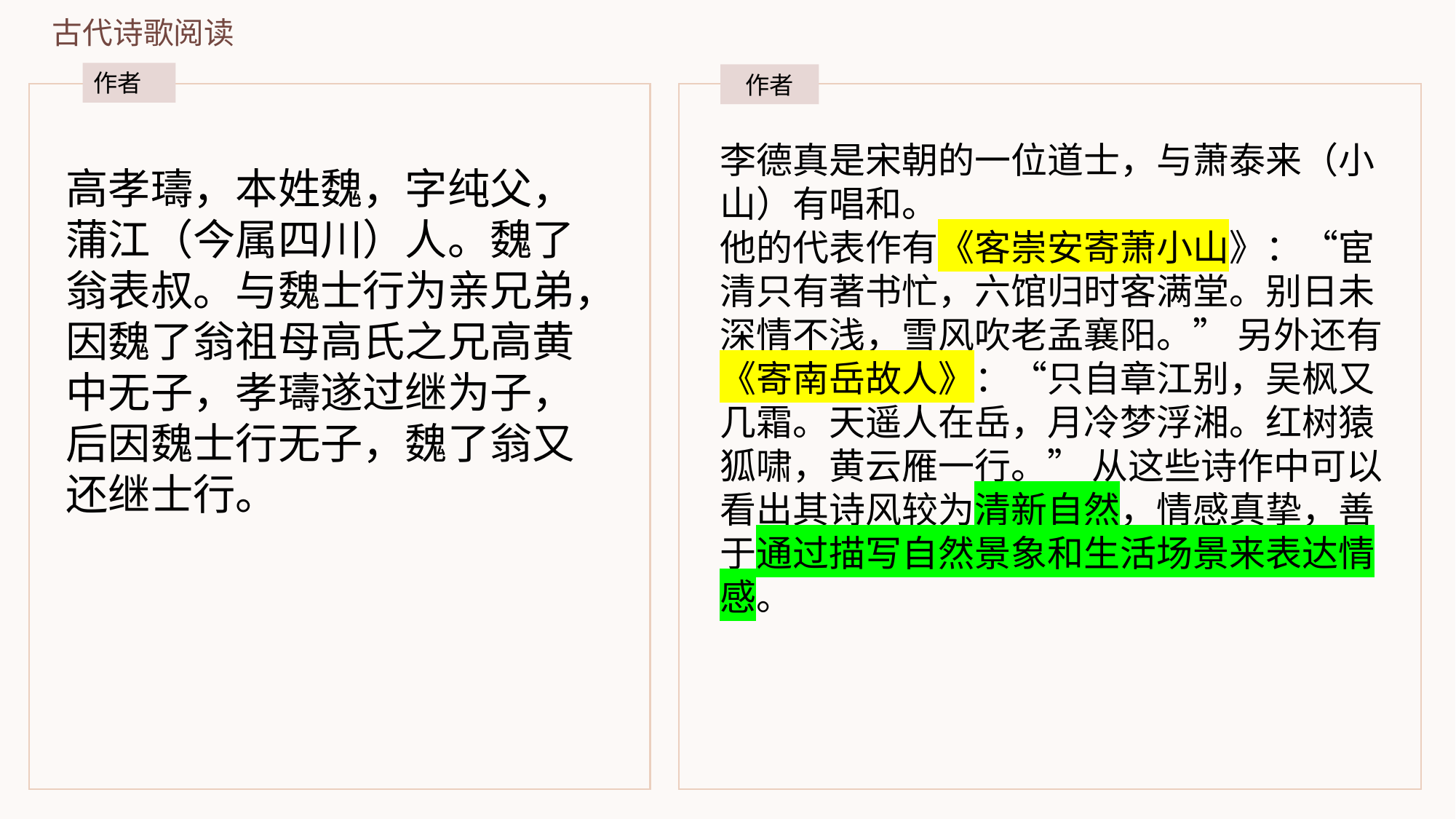

古代诗歌阅读
作者
作者

李德真是宋朝的一位道士，与萧泰来（小山）有唱和。
他的代表作有《客崇安寄萧小山》：“宦清只有著书忙，六馆归时客满堂。别日未深情不浅，雪风吹老孟襄阳。” 另外还有《寄南岳故人》：“只自章江别，吴枫又几霜。天遥人在岳，月冷梦浮湘。红树猿狐啸，黄云雁一行。” 从这些诗作中可以看出其诗风较为清新自然，情感真挚，善于通过描写自然景象和生活场景来表达情感。
高孝璹，本姓魏，字纯父，蒲江（今属四川）人。魏了翁表叔。与魏士行为亲兄弟，因魏了翁祖母高氏之兄高黄中无子，孝璹遂过继为子，后因魏士行无子，魏了翁又还继士行。